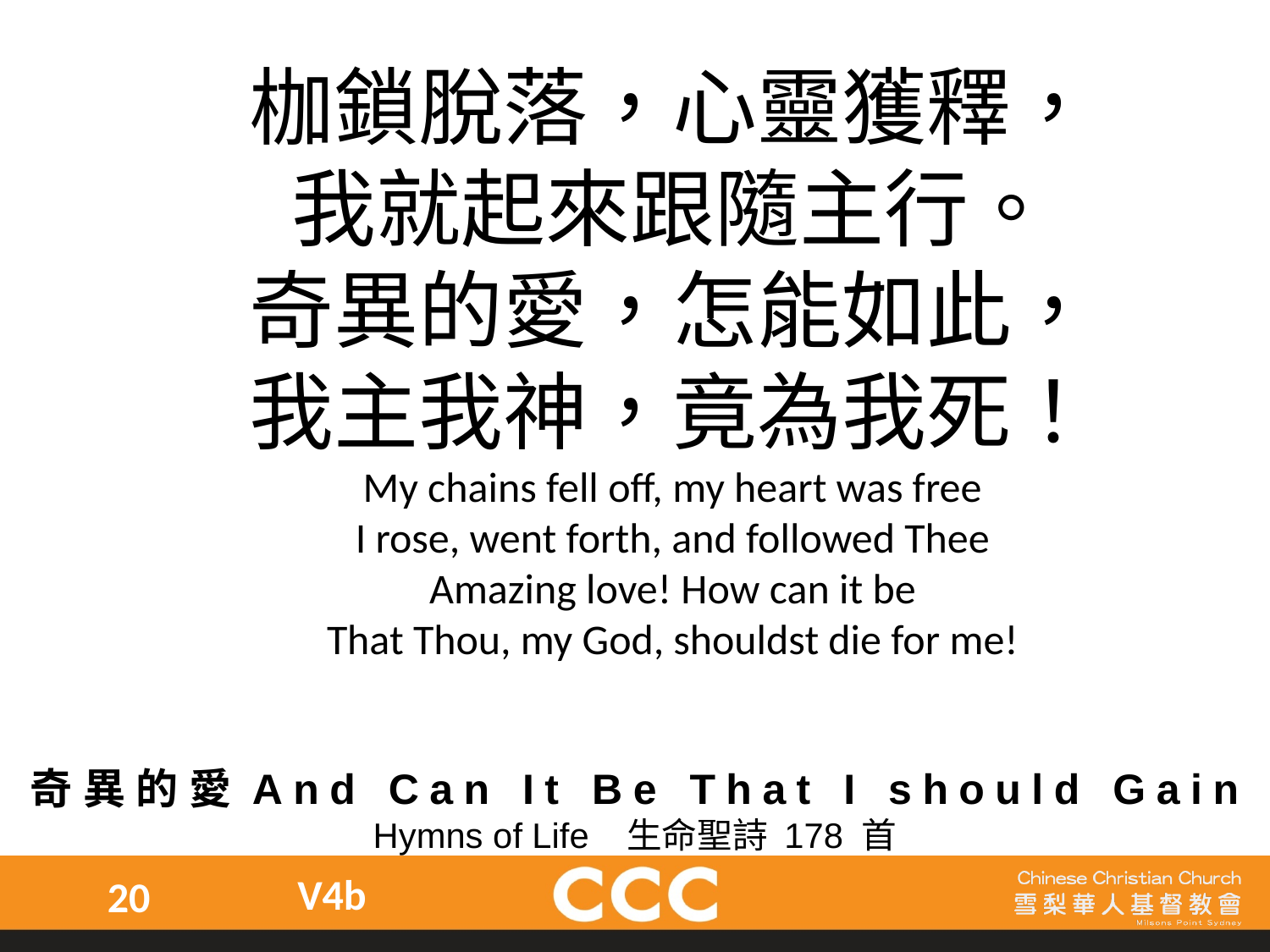

枷鎖脫落，心靈獲釋，
我就起來跟隨主行。
奇異的愛，怎能如此，
我主我神，竟為我死！
My chains fell off, my heart was free
I rose, went forth, and followed Thee
Amazing love! How can it be
That Thou, my God, shouldst die for me!

奇異的愛And Can It Be That I should Gain
Hymns of Life   生命聖詩 178 首
V4b
20